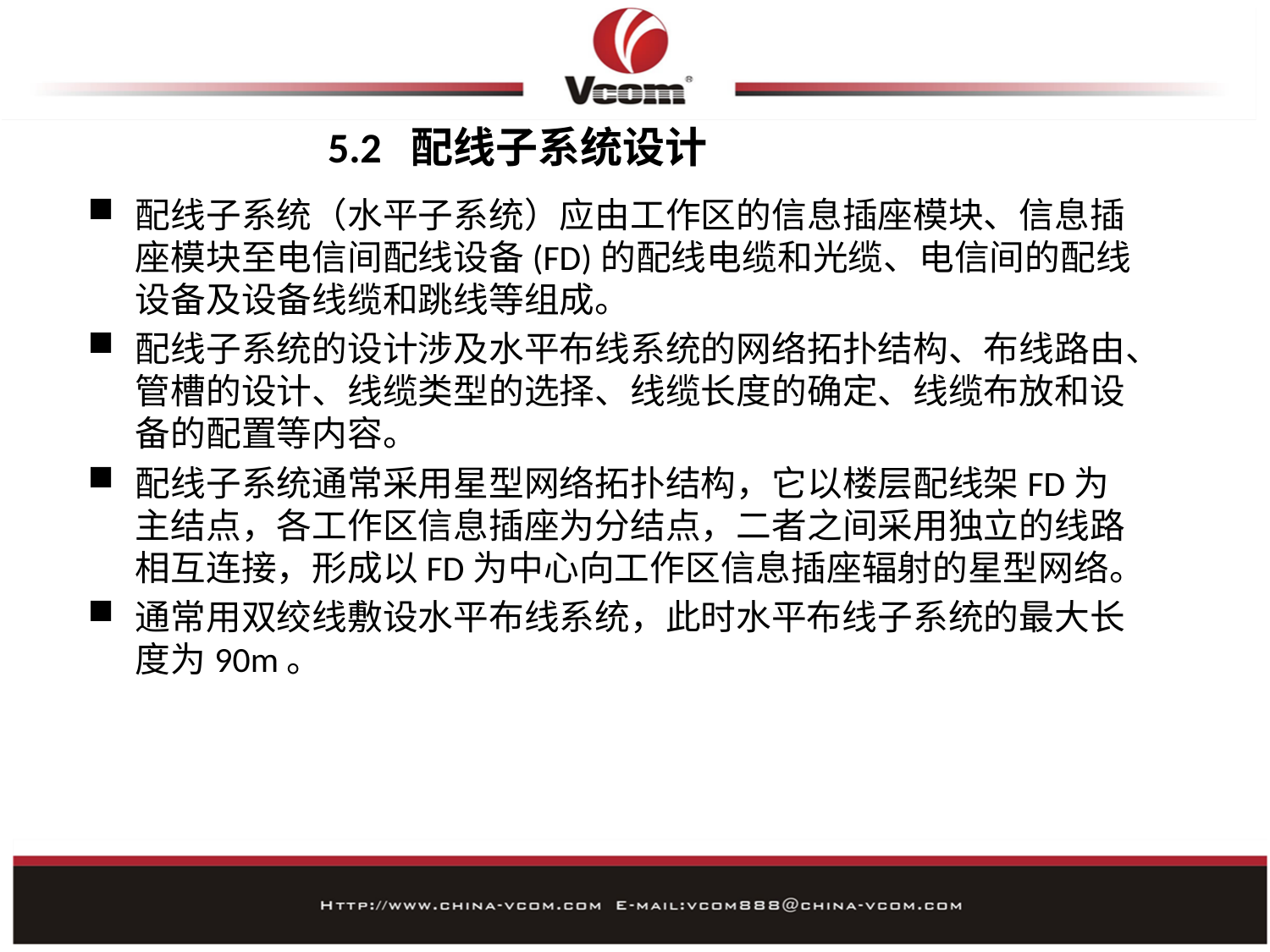

# 5.2  配线子系统设计
配线子系统（水平子系统）应由工作区的信息插座模块、信息插座模块至电信间配线设备(FD)的配线电缆和光缆、电信间的配线设备及设备线缆和跳线等组成。
配线子系统的设计涉及水平布线系统的网络拓扑结构、布线路由、管槽的设计、线缆类型的选择、线缆长度的确定、线缆布放和设备的配置等内容。
配线子系统通常采用星型网络拓扑结构，它以楼层配线架FD为主结点，各工作区信息插座为分结点，二者之间采用独立的线路相互连接，形成以FD为中心向工作区信息插座辐射的星型网络。
通常用双绞线敷设水平布线系统，此时水平布线子系统的最大长度为90m。